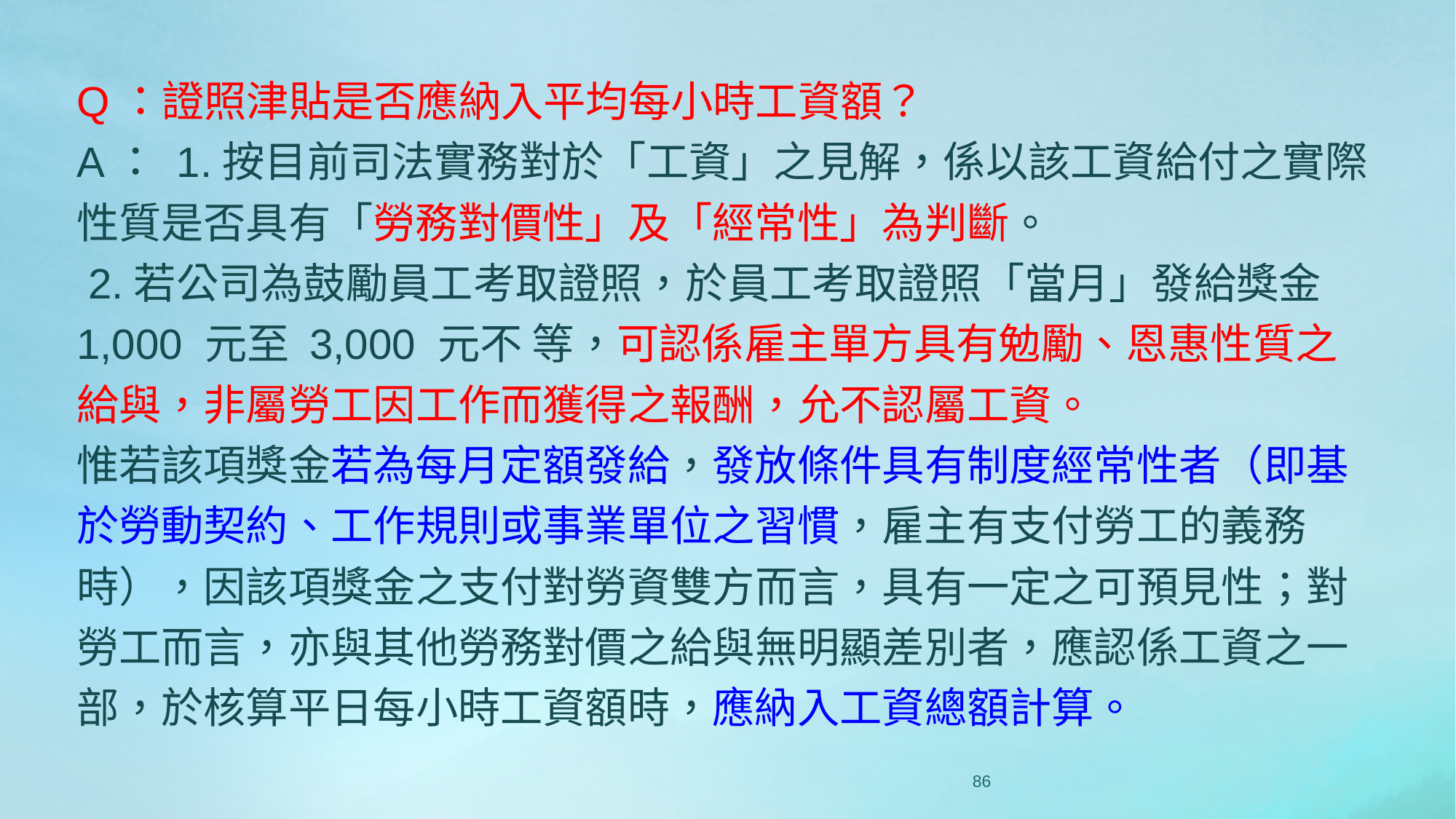

Q：證照津貼是否應納入平均每小時工資額？
A： 1.按目前司法實務對於「工資」之見解，係以該工資給付之實際性質是否具有「勞務對價性」及「經常性」為判斷。
 2.若公司為鼓勵員工考取證照，於員工考取證照「當月」發給獎金 1,000 元至 3,000 元不 等，可認係雇主單方具有勉勵、恩惠性質之給與，非屬勞工因工作而獲得之報酬，允不認屬工資。
惟若該項獎金若為每月定額發給，發放條件具有制度經常性者（即基於勞動契約、工作規則或事業單位之習慣，雇主有支付勞工的義務時），因該項獎金之支付對勞資雙方而言，具有一定之可預見性；對勞工而言，亦與其他勞務對價之給與無明顯差別者，應認係工資之一部，於核算平日每小時工資額時，應納入工資總額計算。
86